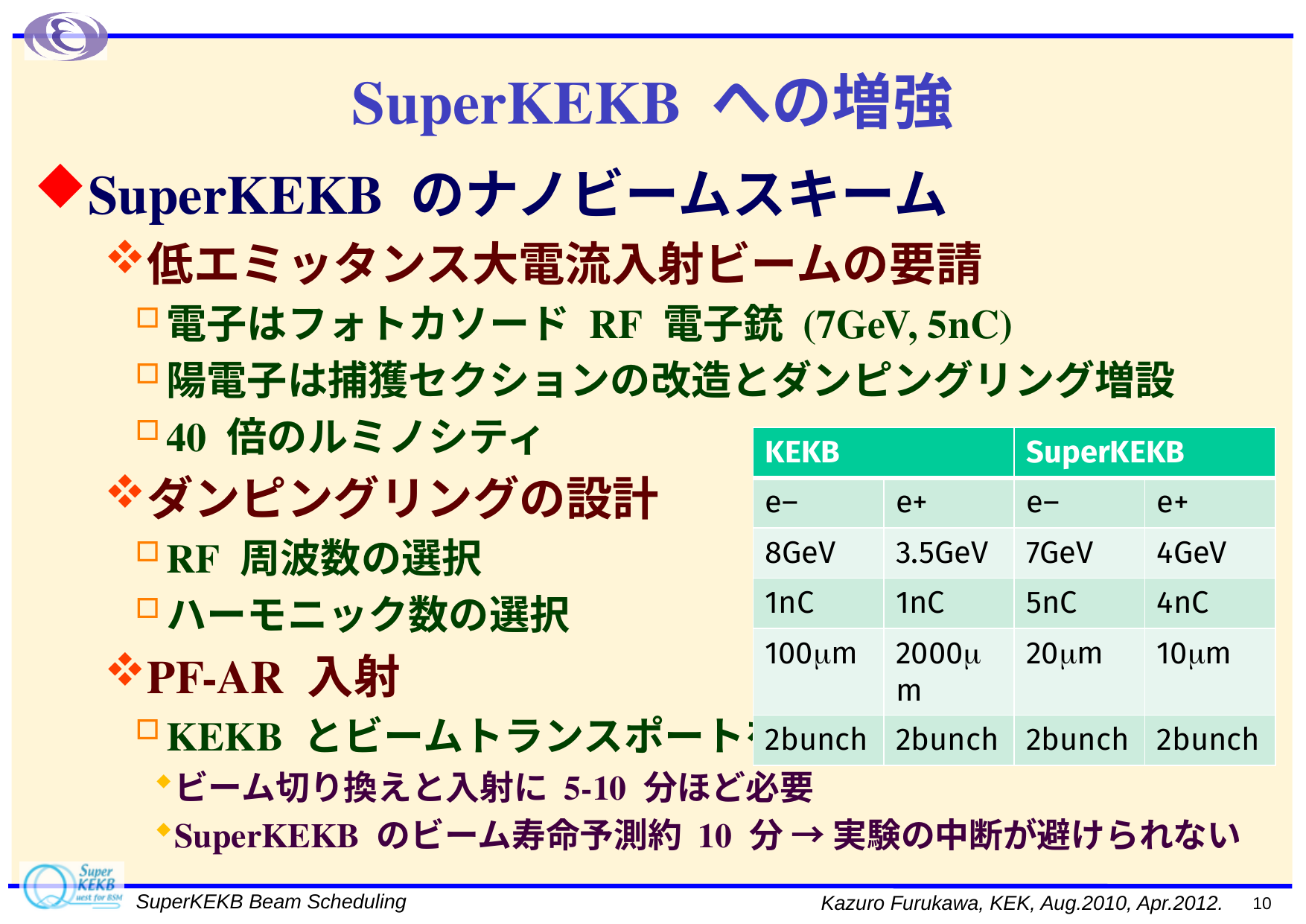

# SuperKEKB への増強
SuperKEKB のナノビームスキーム
低エミッタンス大電流入射ビームの要請
電子はフォトカソード RF 電子銃 (7GeV, 5nC)
陽電子は捕獲セクションの改造とダンピングリング増設
40 倍のルミノシティ
ダンピングリングの設計
RF 周波数の選択
ハーモニック数の選択
PF-AR 入射
KEKB とビームトランスポートを共有
ビーム切り換えと入射に 5-10 分ほど必要
SuperKEKB のビーム寿命予測約 10 分 → 実験の中断が避けられない

| KEKB |  | SuperKEKB |  |
| --- | --- | --- | --- |
| e– | e+ | e– | e+ |
| 8GeV | 3.5GeV | 7GeV | 4GeV |
| 1nC | 1nC | 5nC | 4nC |
| 100μm | 2000μm | 20μm | 10μm |
| 2bunch | 2bunch | 2bunch | 2bunch |
10